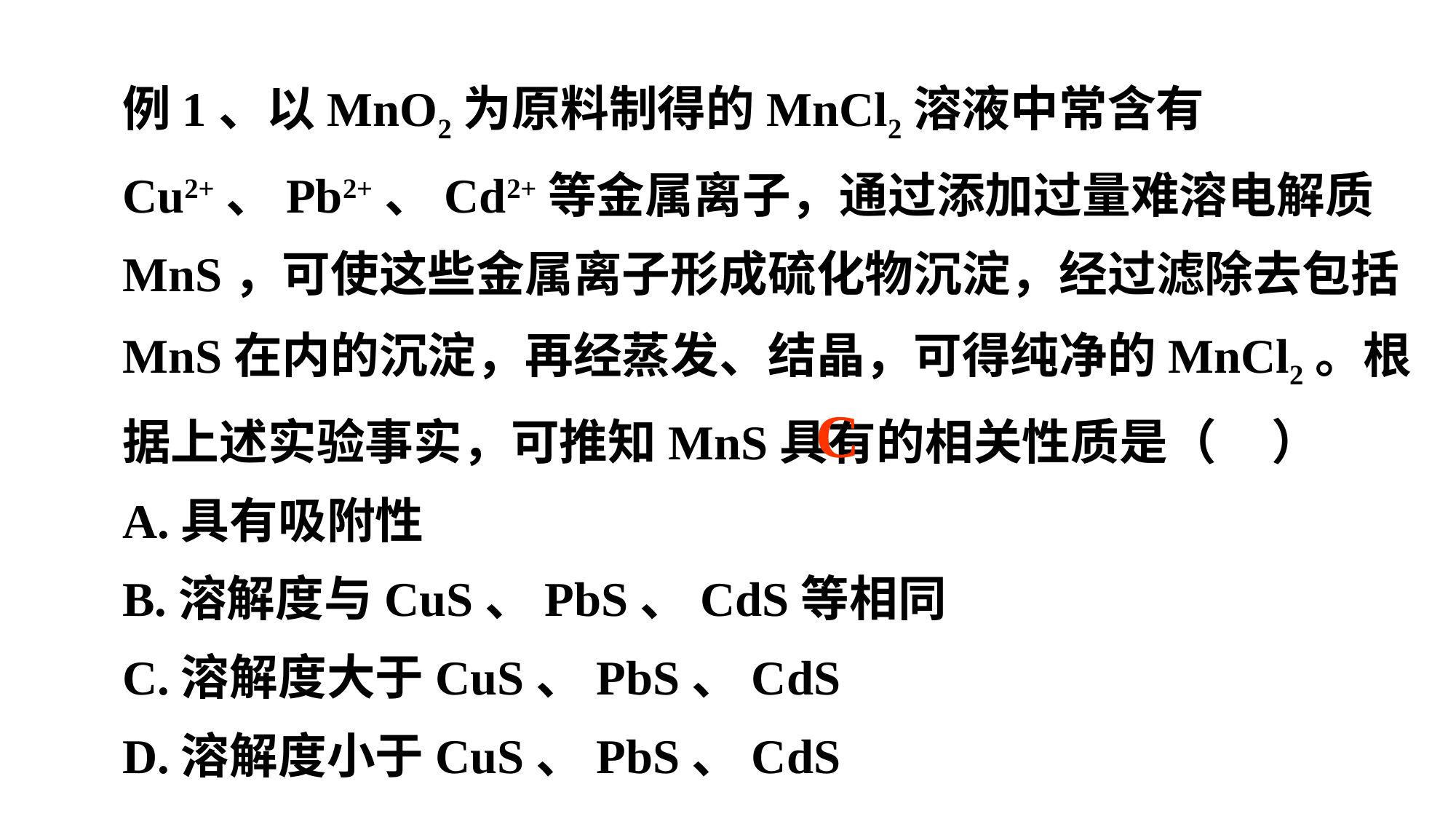

例1、以MnO2为原料制得的MnCl2溶液中常含有Cu2+、Pb2+、Cd2+等金属离子，通过添加过量难溶电解质MnS，可使这些金属离子形成硫化物沉淀，经过滤除去包括MnS在内的沉淀，再经蒸发、结晶，可得纯净的MnCl2。根据上述实验事实，可推知MnS具有的相关性质是（     ）
A.具有吸附性
B.溶解度与CuS、PbS、CdS等相同
C.溶解度大于CuS、PbS、CdS
D.溶解度小于CuS、PbS、CdS
C